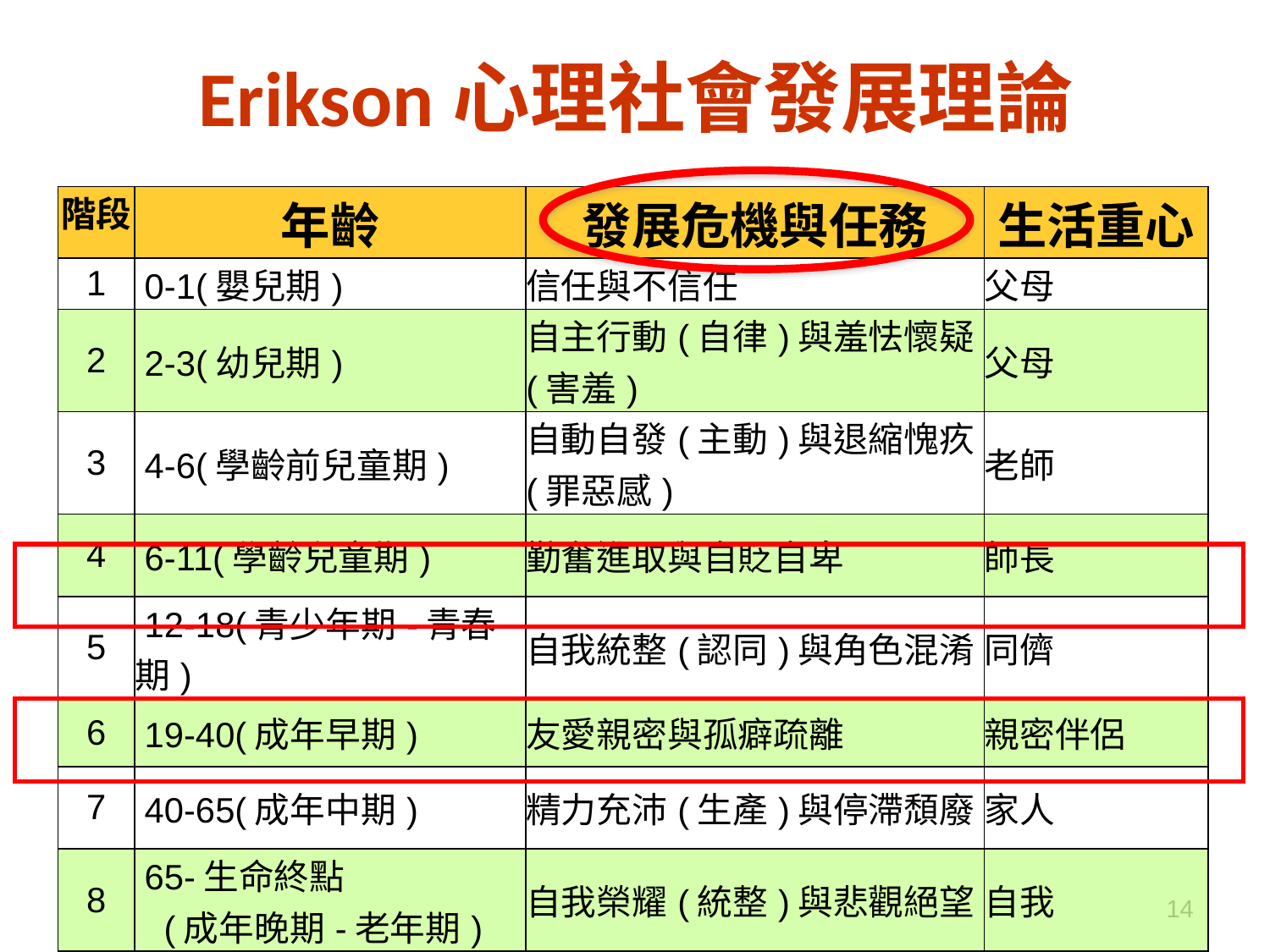

Erikson心理社會發展理論

| 階段 | 年齡 | 發展危機與任務 | 生活重心 |
| --- | --- | --- | --- |
| 1 | 0-1(嬰兒期) | 信任與不信任 | 父母 |
| 2 | 2-3(幼兒期) | 自主行動(自律)與羞怯懷疑(害羞) | 父母 |
| 3 | 4-6(學齡前兒童期) | 自動自發(主動)與退縮愧疚(罪惡感) | 老師 |
| 4 | 6-11(學齡兒童期) | 勤奮進取與自貶自卑 | 師長 |
| 5 | 12-18(青少年期-青春期) | 自我統整(認同)與角色混淆 | 同儕 |
| 6 | 19-40(成年早期) | 友愛親密與孤癖疏離 | 親密伴侶 |
| 7 | 40-65(成年中期) | 精力充沛(生產)與停滯頹廢 | 家人 |
| 8 | 65-生命終點 (成年晚期-老年期) | 自我榮耀(統整)與悲觀絕望 | 自我 |

14